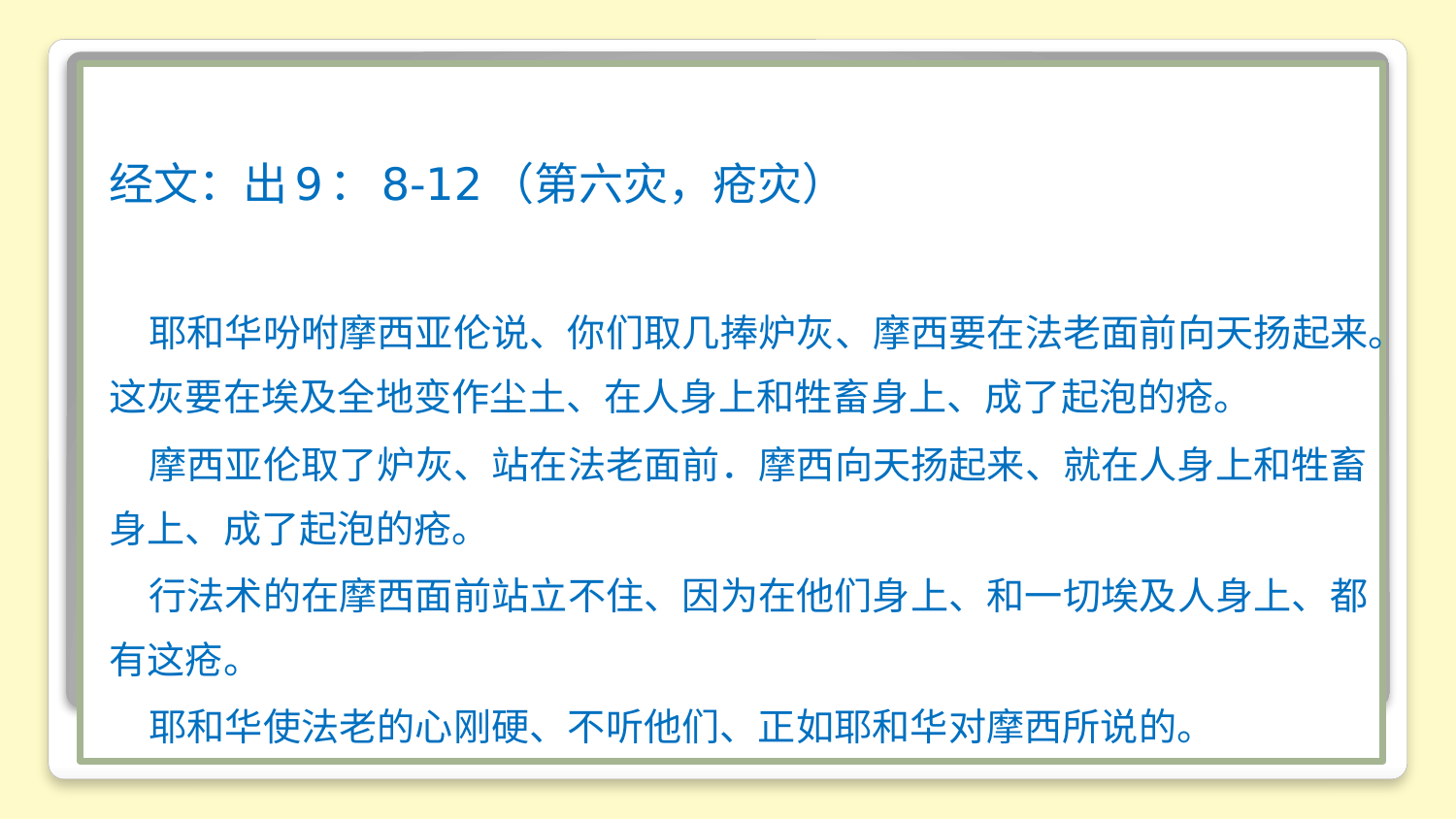

经文：出9：8-12（第六灾，疮灾）

    耶和华吩咐摩西亚伦说、你们取几捧炉灰、摩西要在法老面前向天扬起来。这灰要在埃及全地变作尘土、在人身上和牲畜身上、成了起泡的疮。
    摩西亚伦取了炉灰、站在法老面前．摩西向天扬起来、就在人身上和牲畜身上、成了起泡的疮。
    行法术的在摩西面前站立不住、因为在他们身上、和一切埃及人身上、都有这疮。
    耶和华使法老的心刚硬、不听他们、正如耶和华对摩西所说的。